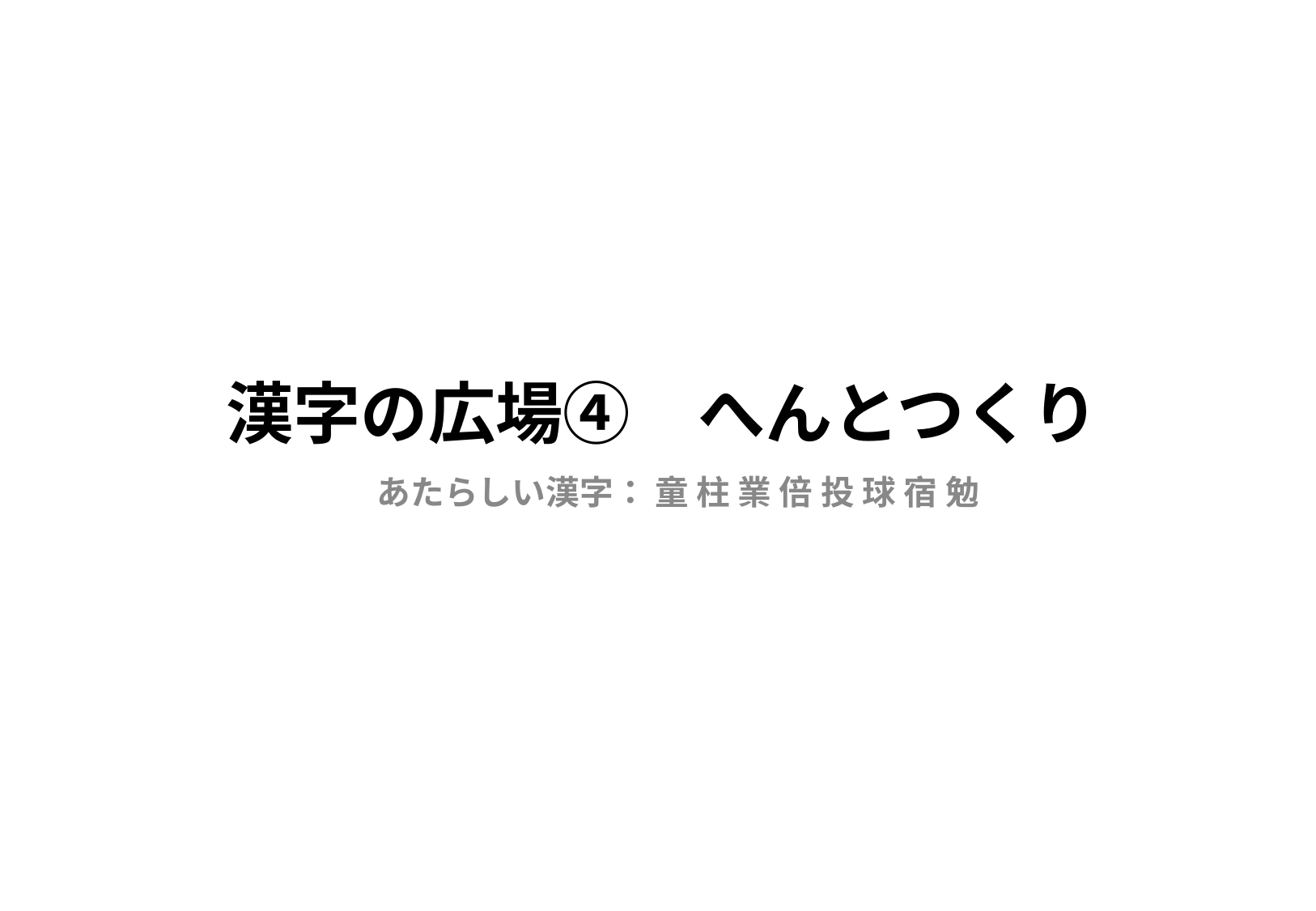

# 漢字の広場④　へんとつくり
あたらしい漢字： 童 柱 業 倍 投 球 宿 勉